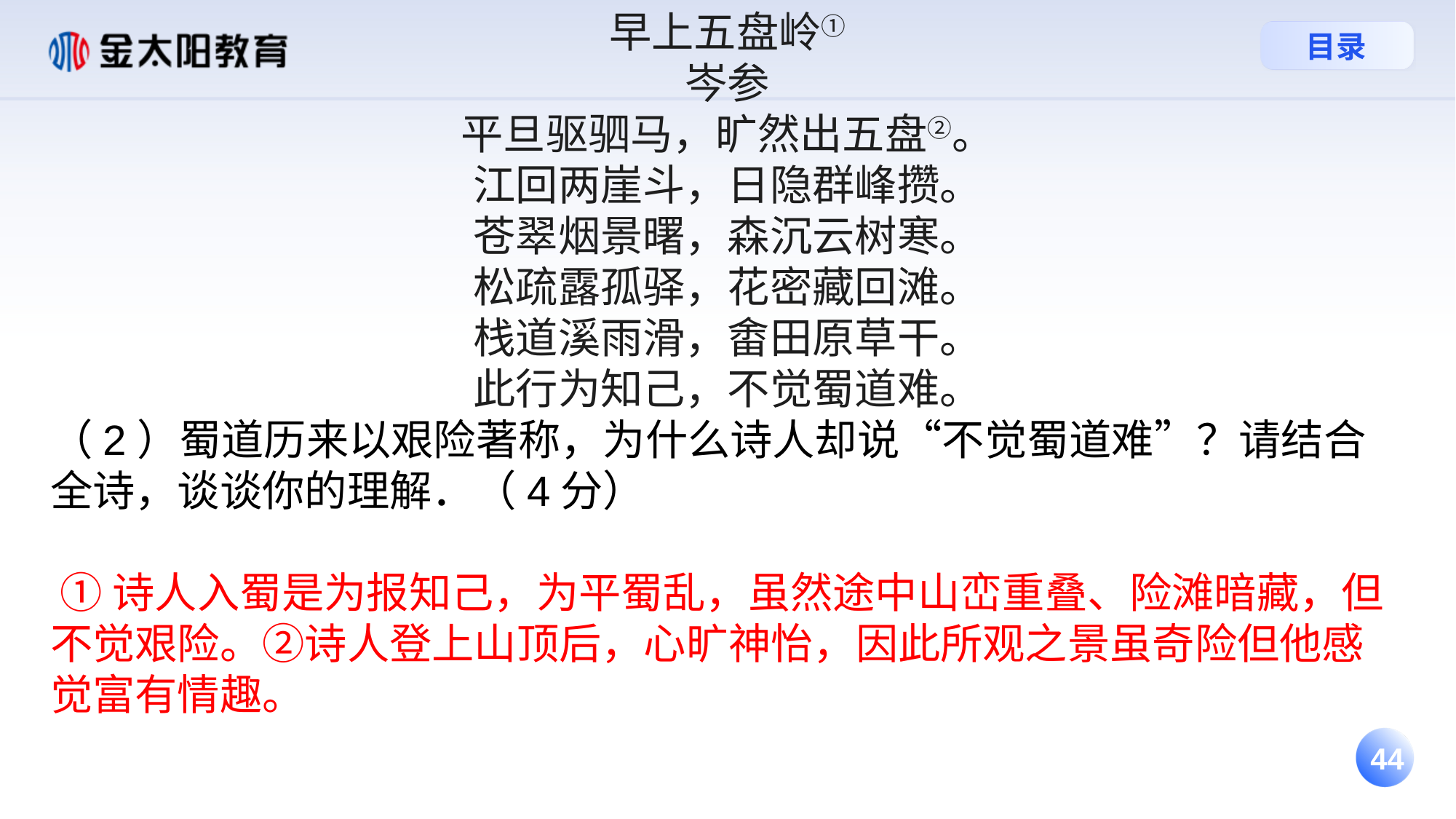

早上五盘岭①
岑参
平旦驱驷马，旷然出五盘②。
江回两崖斗，日隐群峰攒。
苍翠烟景曙，森沉云树寒。
松疏露孤驿，花密藏回滩。
栈道溪雨滑，畬田原草干。
此行为知己，不觉蜀道难。
（2）蜀道历来以艰险著称，为什么诗人却说“不觉蜀道难”？请结合全诗，谈谈你的理解．（4分）

 ①诗人入蜀是为报知己，为平蜀乱，虽然途中山峦重叠、险滩暗藏，但不觉艰险。②诗人登上山顶后，心旷神怡，因此所观之景虽奇险但他感觉富有情趣。